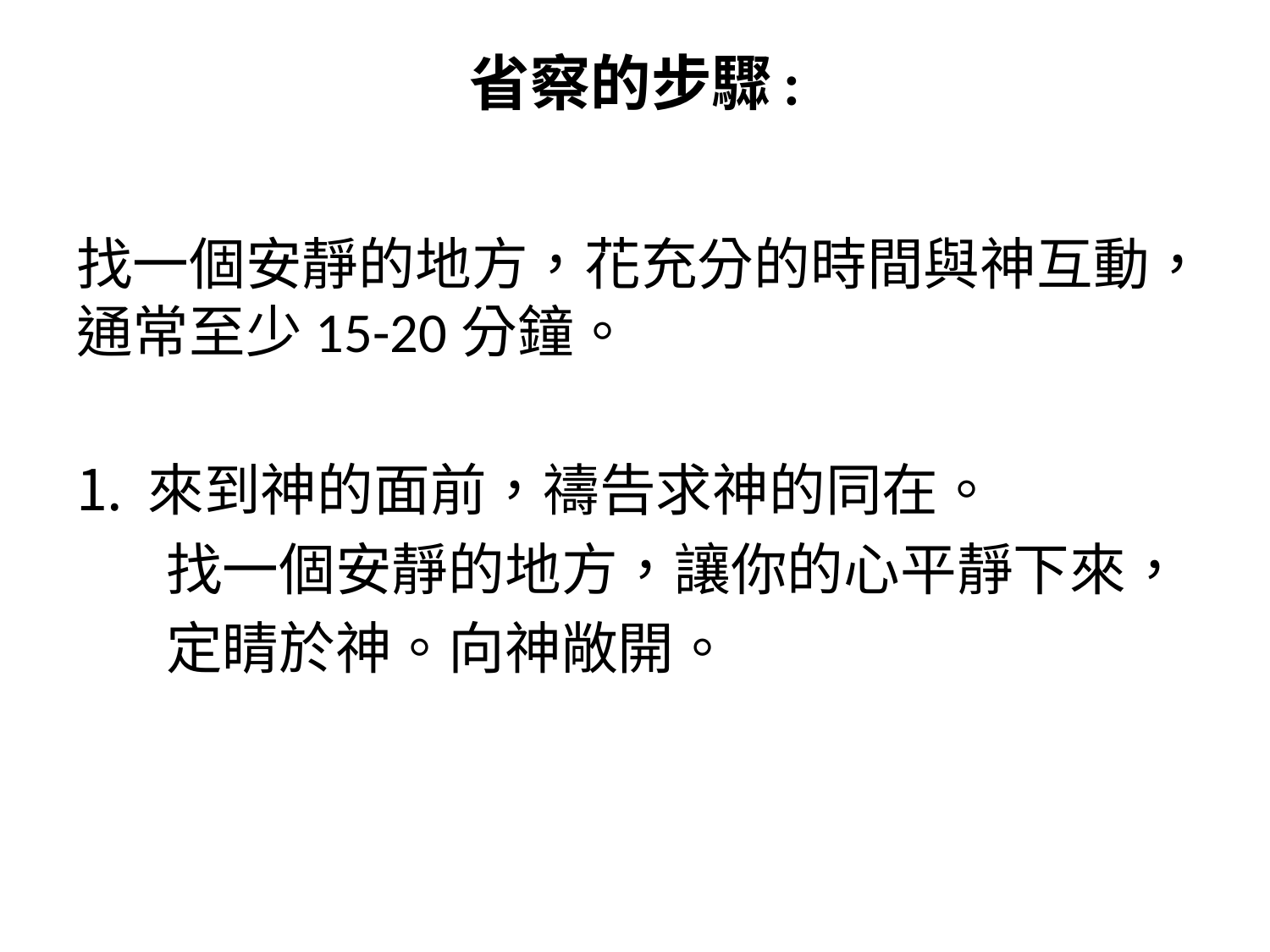

# 省察的步驟:
找一個安靜的地方，花充分的時間與神互動，通常至少15-20分鐘。

來到神的面前，禱告求神的同在。
      找一個安靜的地方，讓你的心平靜下來，
      定睛於神。向神敞開。